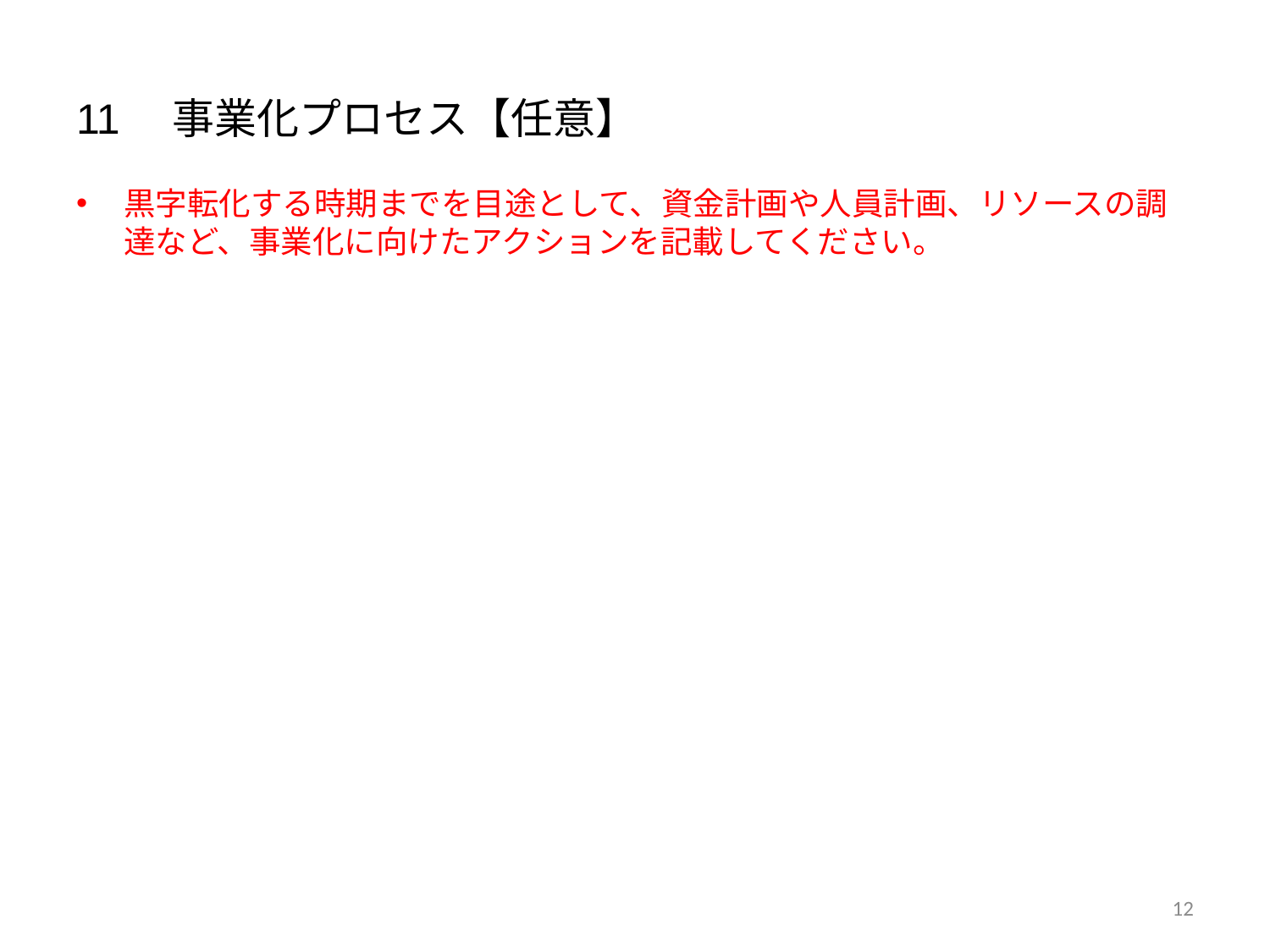

# 11　事業化プロセス【任意】
黒字転化する時期までを目途として、資金計画や人員計画、リソースの調達など、事業化に向けたアクションを記載してください。
12